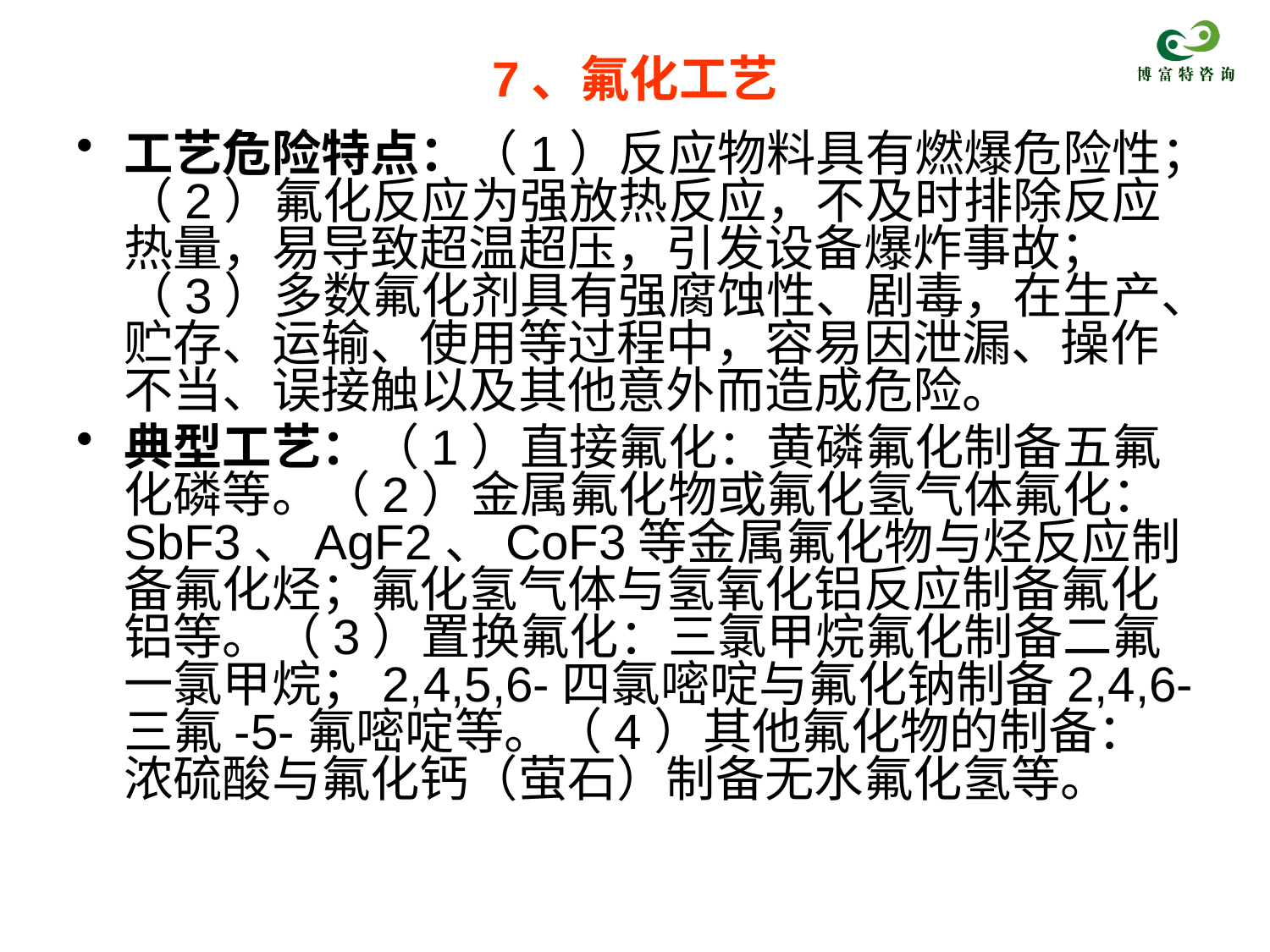

# 7、氟化工艺
工艺危险特点：（1）反应物料具有燃爆危险性；（2）氟化反应为强放热反应，不及时排除反应热量，易导致超温超压，引发设备爆炸事故；（3）多数氟化剂具有强腐蚀性、剧毒，在生产、贮存、运输、使用等过程中，容易因泄漏、操作不当、误接触以及其他意外而造成危险。
典型工艺：（1）直接氟化：黄磷氟化制备五氟化磷等。（2）金属氟化物或氟化氢气体氟化：SbF3、AgF2、CoF3等金属氟化物与烃反应制备氟化烃；氟化氢气体与氢氧化铝反应制备氟化铝等。（3）置换氟化：三氯甲烷氟化制备二氟一氯甲烷；2,4,5,6-四氯嘧啶与氟化钠制备2,4,6-三氟-5-氟嘧啶等。（4）其他氟化物的制备：浓硫酸与氟化钙（萤石）制备无水氟化氢等。